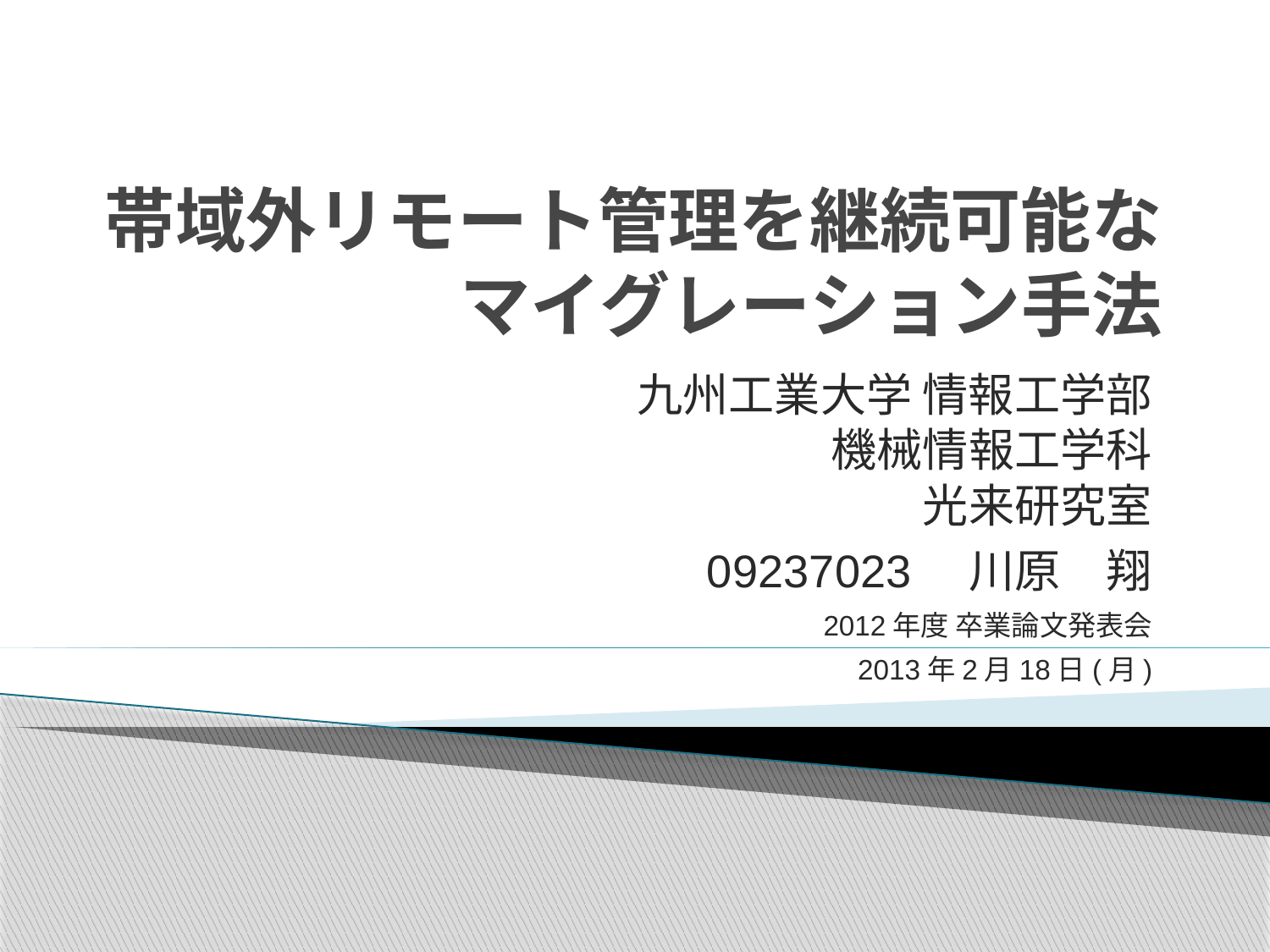

# 帯域外リモート管理を継続可能な マイグレーション手法
九州工業大学 情報工学部
機械情報工学科
光来研究室
09237023　川原　翔
2012年度 卒業論文発表会
2013年2月18日(月)